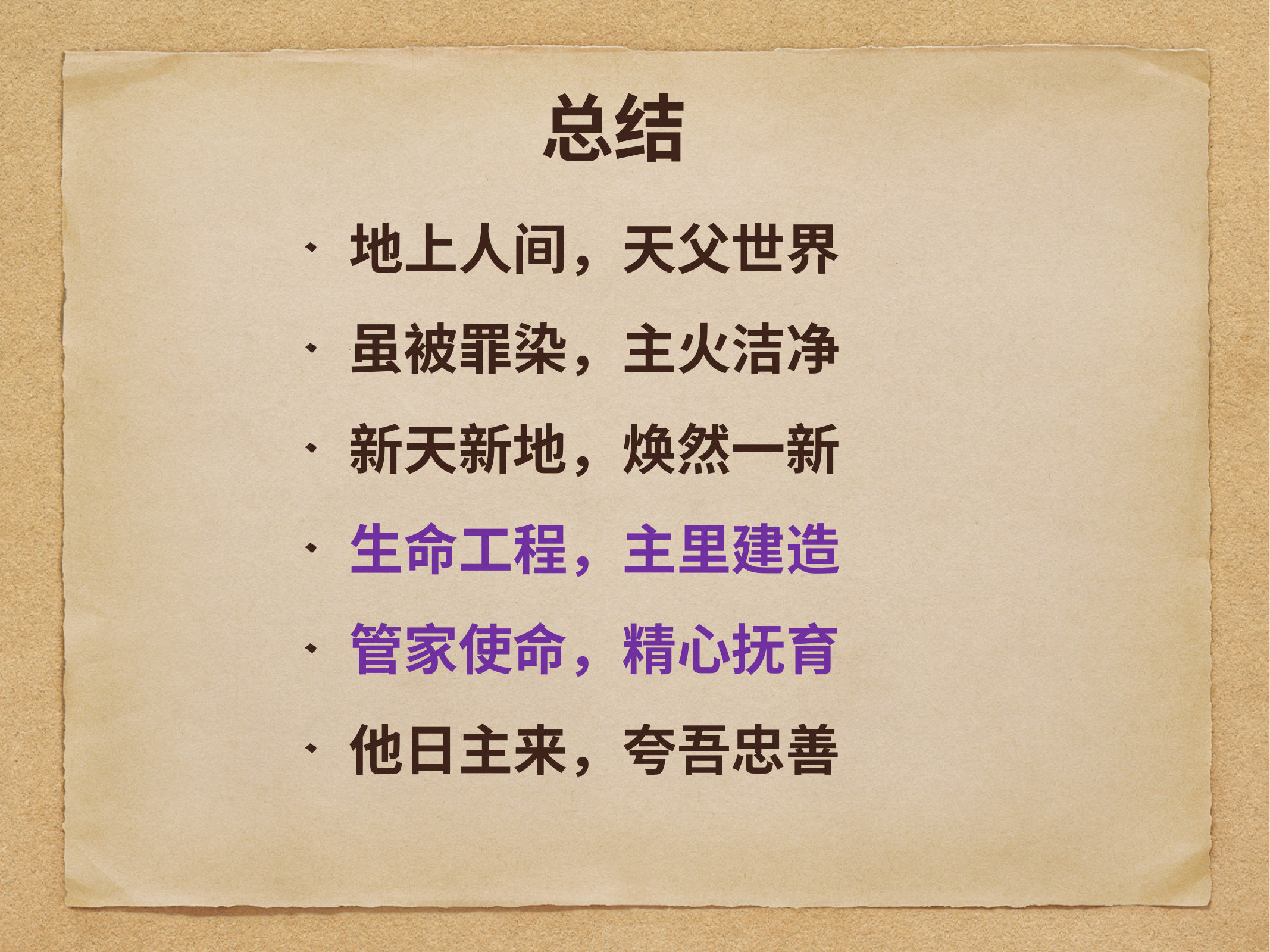

# 总结
地上人间，天父世界
虽被罪染，主火洁净
新天新地，焕然一新
生命工程，主里建造
管家使命，精心抚育
他日主来，夸吾忠善